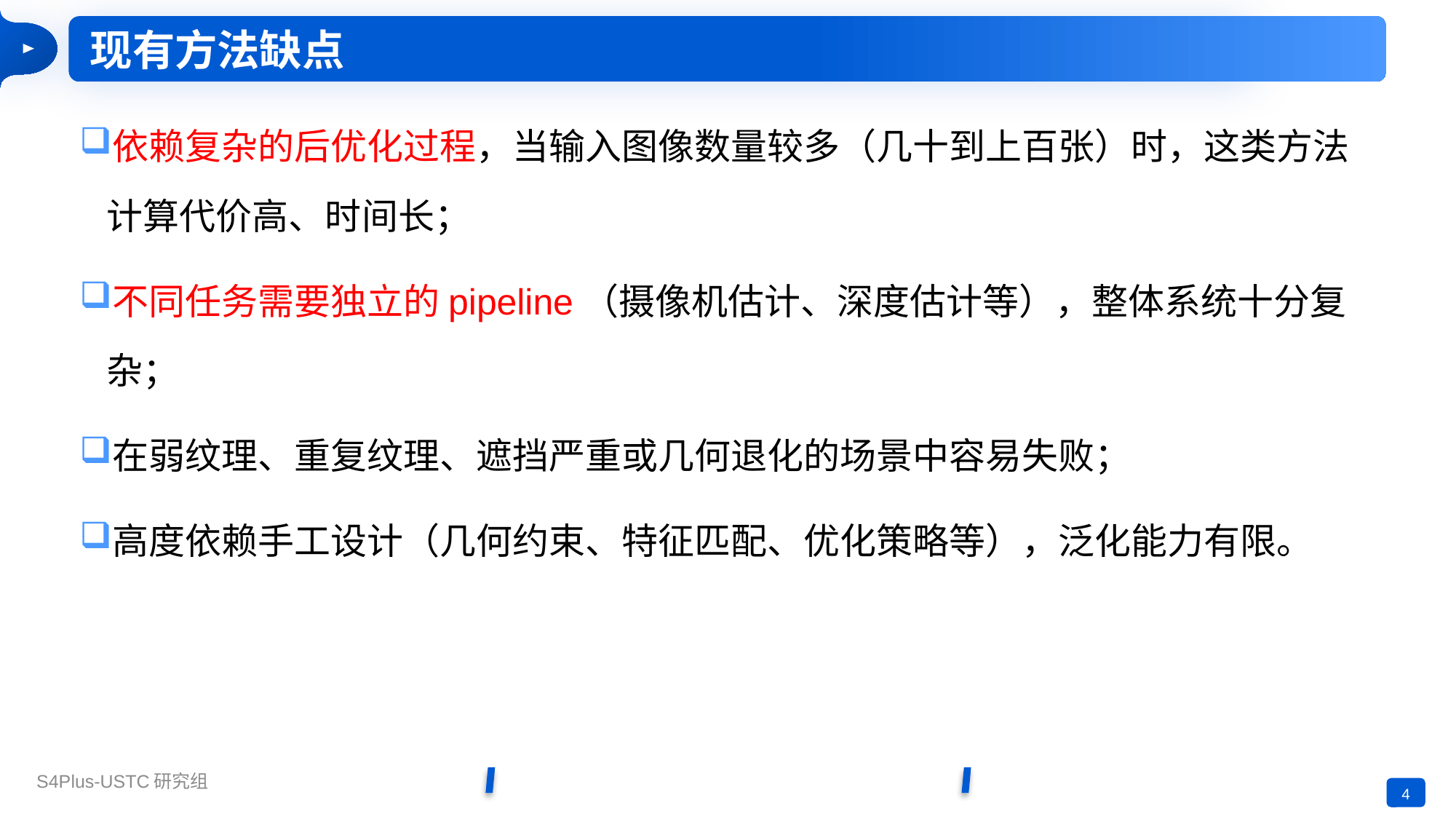

现有方法缺点

依赖复杂的后优化过程，当输入图像数量较多（几十到上百张）时，这类方法计算代价高、时间长；
不同任务需要独立的pipeline（摄像机估计、深度估计等），整体系统十分复杂；
在弱纹理、重复纹理、遮挡严重或几何退化的场景中容易失败；
高度依赖手工设计（几何约束、特征匹配、优化策略等），泛化能力有限。
4